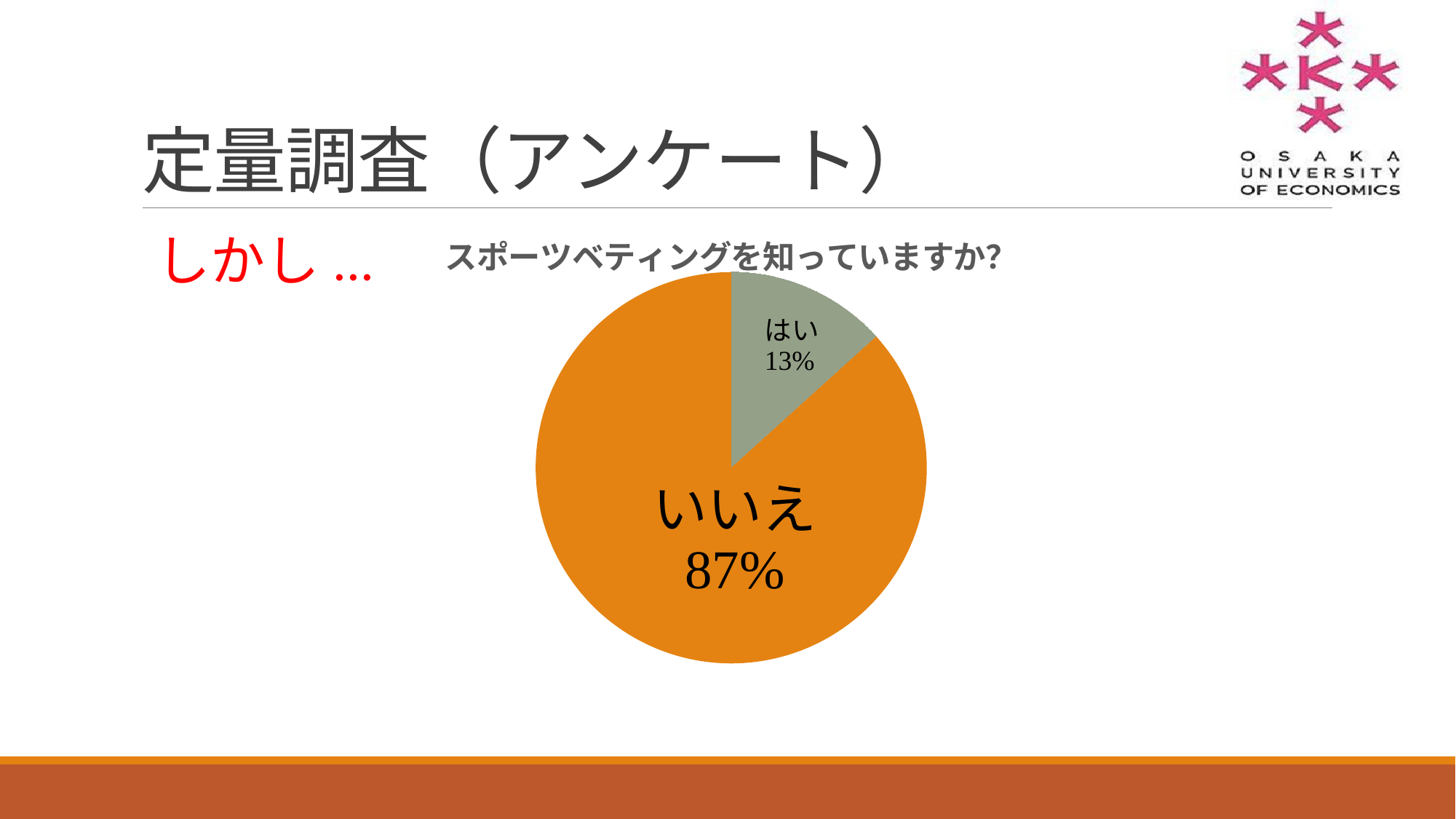

# 定量調査（アンケート）

### Chart:

| Category | スポーツベティングを知っていますか？ |
|---|---|
| はい | 13.3 |
| いいえ | 86.7 |
しかし...